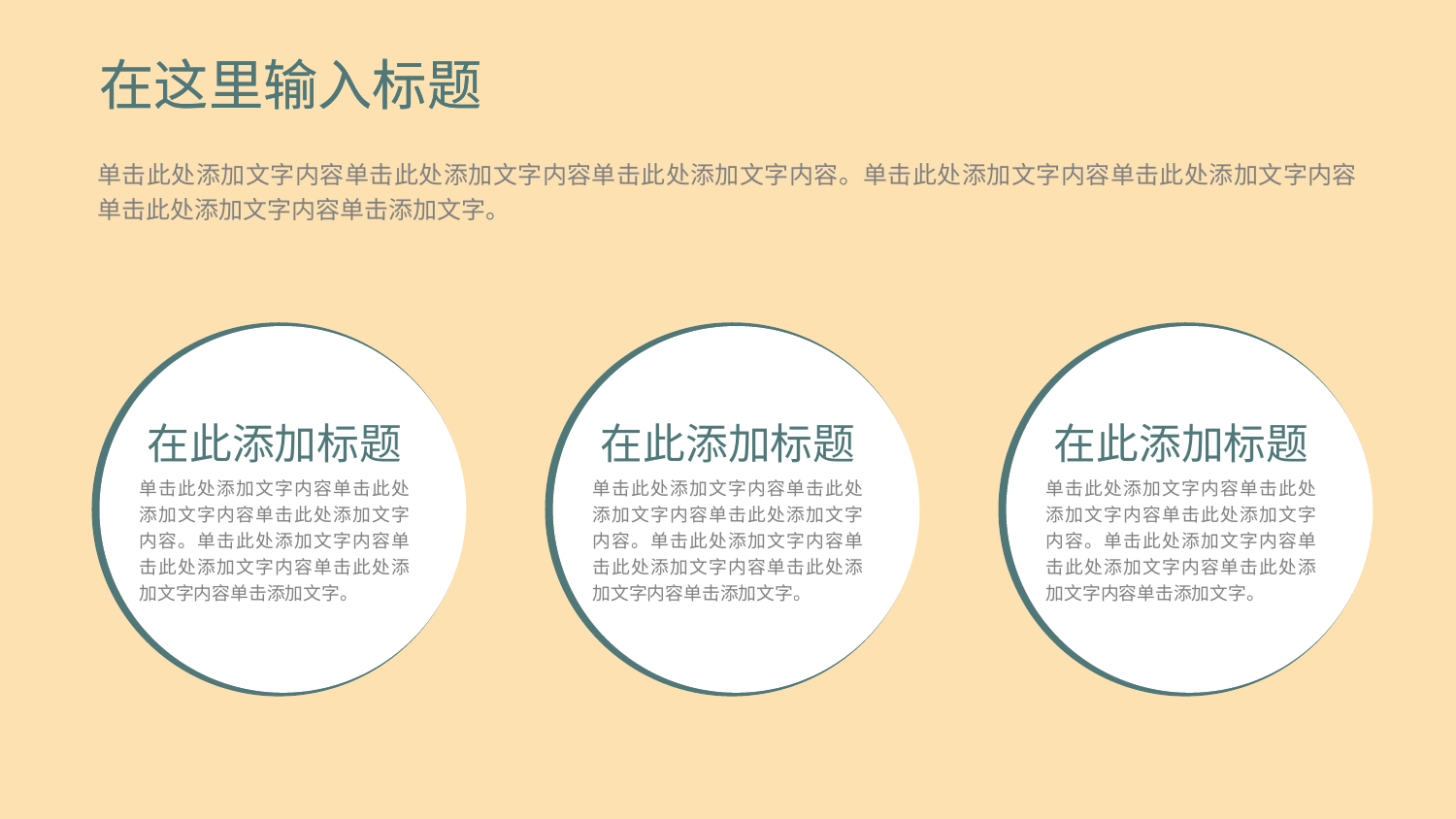

在这里输入标题
单击此处添加文字内容单击此处添加文字内容单击此处添加文字内容。单击此处添加文字内容单击此处添加文字内容单击此处添加文字内容单击添加文字。

在此添加标题
单击此处添加文字内容单击此处添加文字内容单击此处添加文字内容。单击此处添加文字内容单击此处添加文字内容单击此处添加文字内容单击添加文字。

在此添加标题
单击此处添加文字内容单击此处添加文字内容单击此处添加文字内容。单击此处添加文字内容单击此处添加文字内容单击此处添加文字内容单击添加文字。

在此添加标题
单击此处添加文字内容单击此处添加文字内容单击此处添加文字内容。单击此处添加文字内容单击此处添加文字内容单击此处添加文字内容单击添加文字。